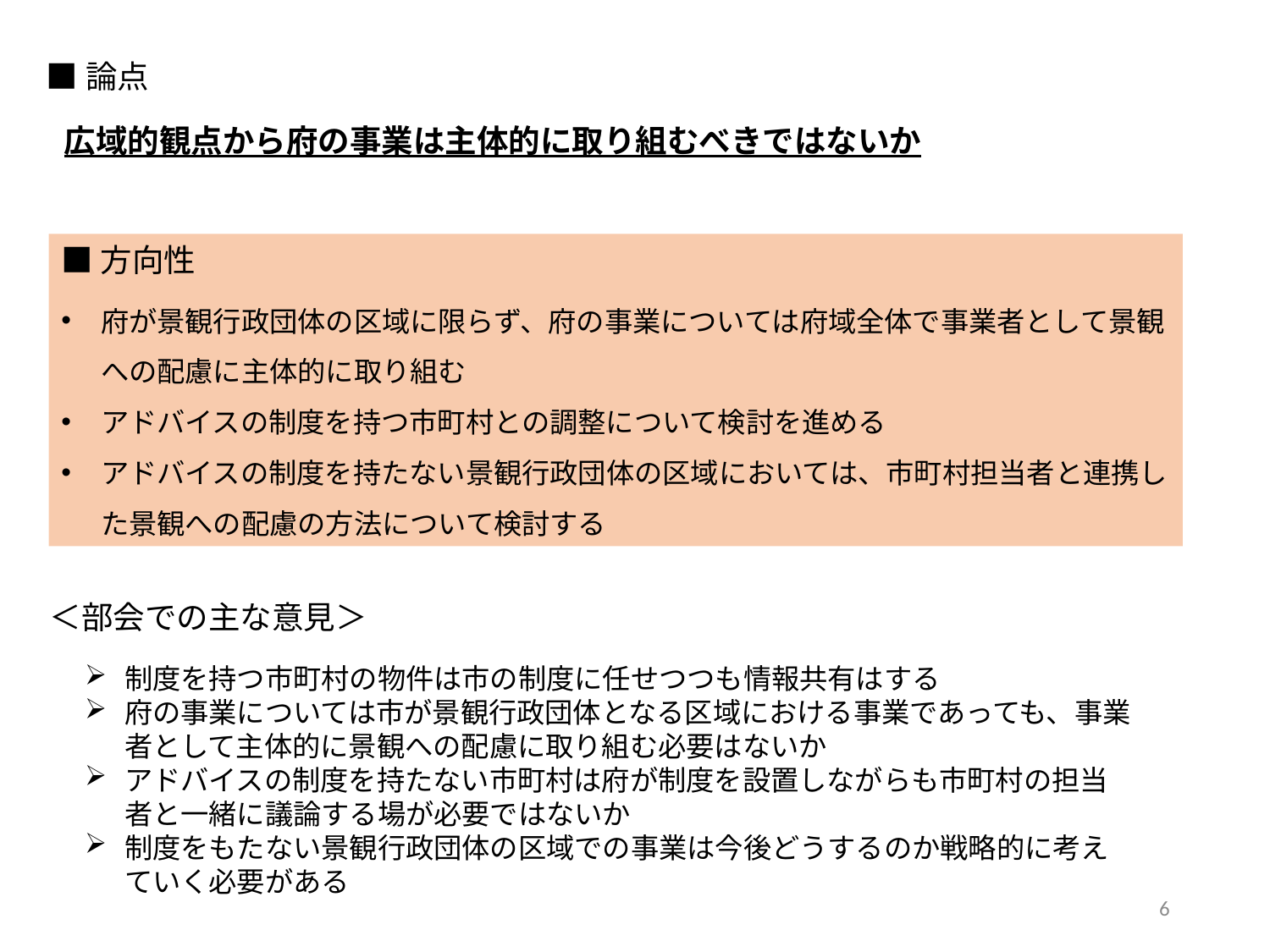

■論点
広域的観点から府の事業は主体的に取り組むべきではないか
■方向性

府が景観行政団体の区域に限らず、府の事業については府域全体で事業者として景観への配慮に主体的に取り組む
アドバイスの制度を持つ市町村との調整について検討を進める
アドバイスの制度を持たない景観行政団体の区域においては、市町村担当者と連携した景観への配慮の方法について検討する
＜部会での主な意見＞
制度を持つ市町村の物件は市の制度に任せつつも情報共有はする
府の事業については市が景観行政団体となる区域における事業であっても、事業者として主体的に景観への配慮に取り組む必要はないか
アドバイスの制度を持たない市町村は府が制度を設置しながらも市町村の担当者と一緒に議論する場が必要ではないか
制度をもたない景観行政団体の区域での事業は今後どうするのか戦略的に考えていく必要がある
6